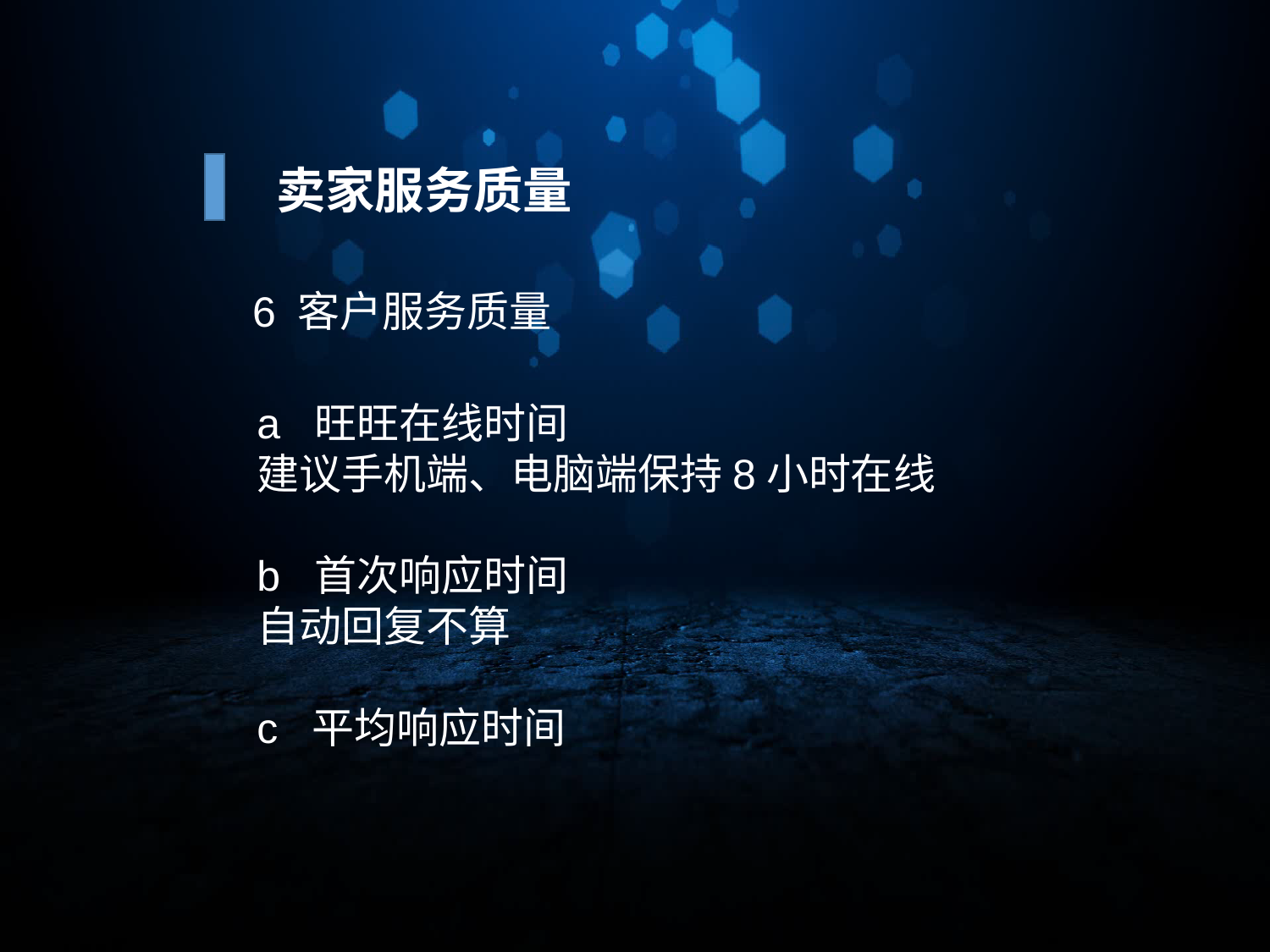

卖家服务质量

6 客户服务质量
a  旺旺在线时间
建议手机端、电脑端保持8小时在线

b  首次响应时间
自动回复不算

c  平均响应时间